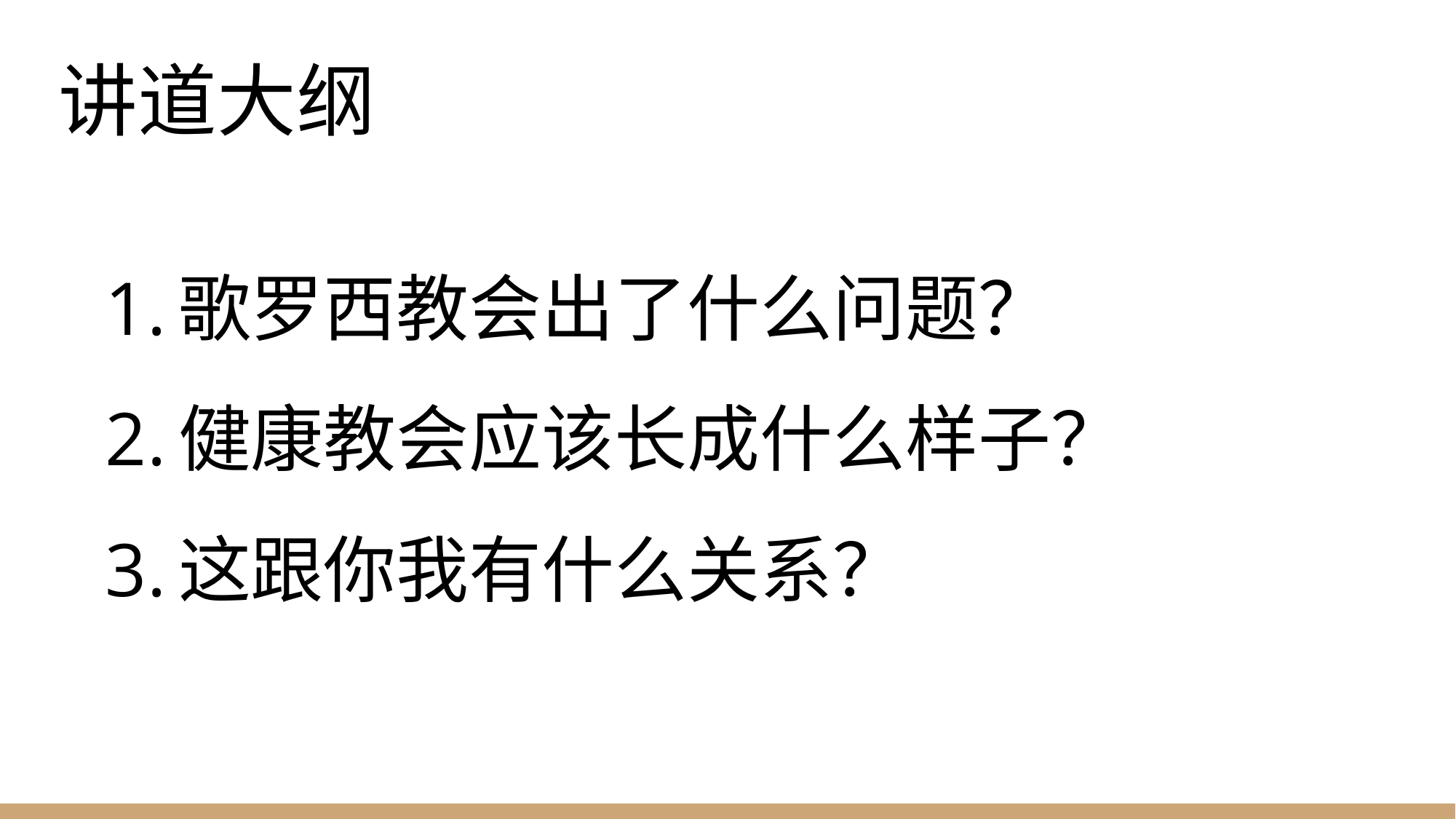

# 讲道大纲
歌罗西教会出了什么问题？
健康教会应该长成什么样子？
这跟你我有什么关系？